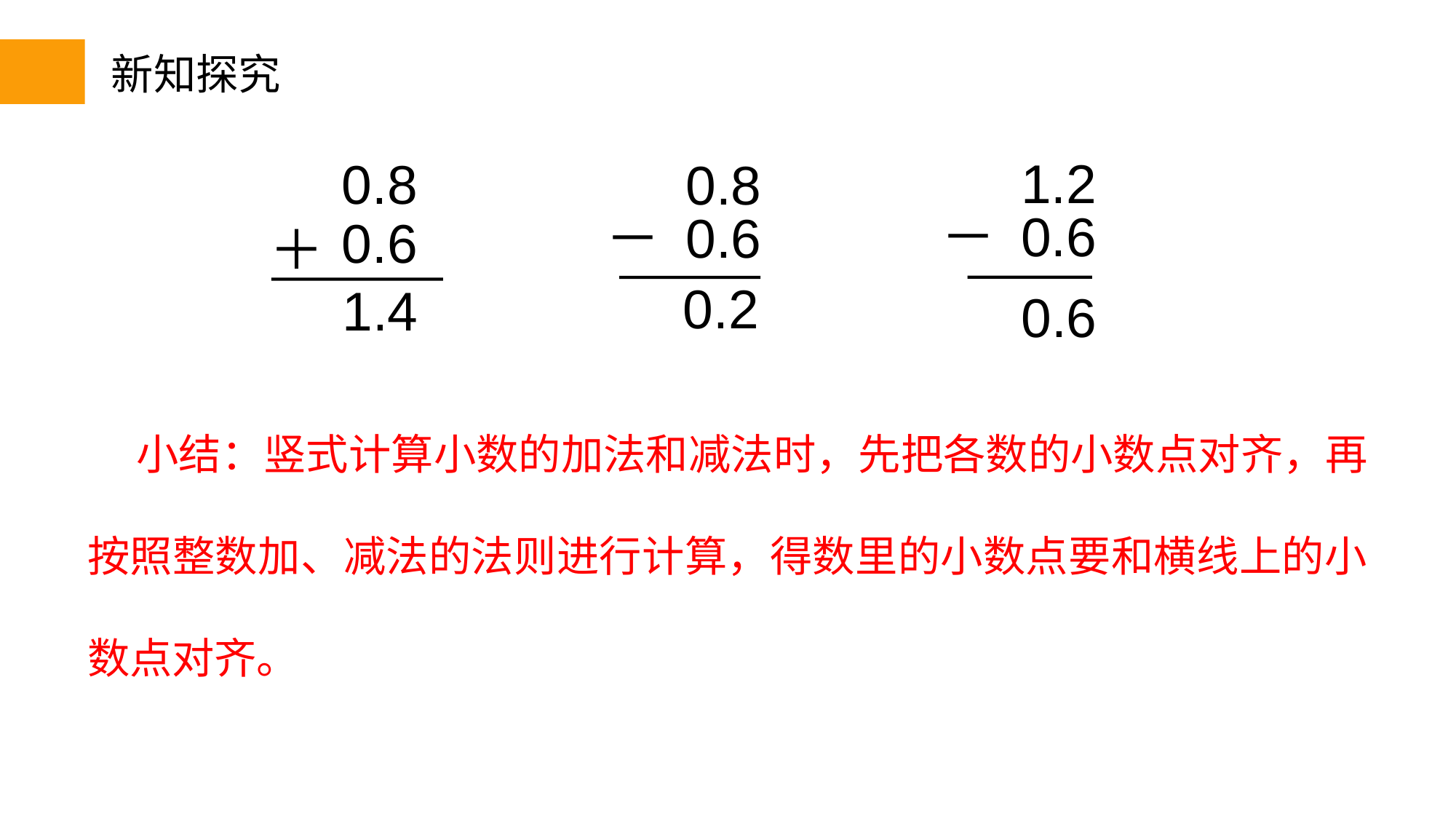

新知探究
0.8
0.6
＋
1.4

     1.2
－ 0.6

0.6
     0.8
－ 0.6
0.2

    小结：竖式计算小数的加法和减法时，先把各数的小数点对齐，再按照整数加、减法的法则进行计算，得数里的小数点要和横线上的小数点对齐。